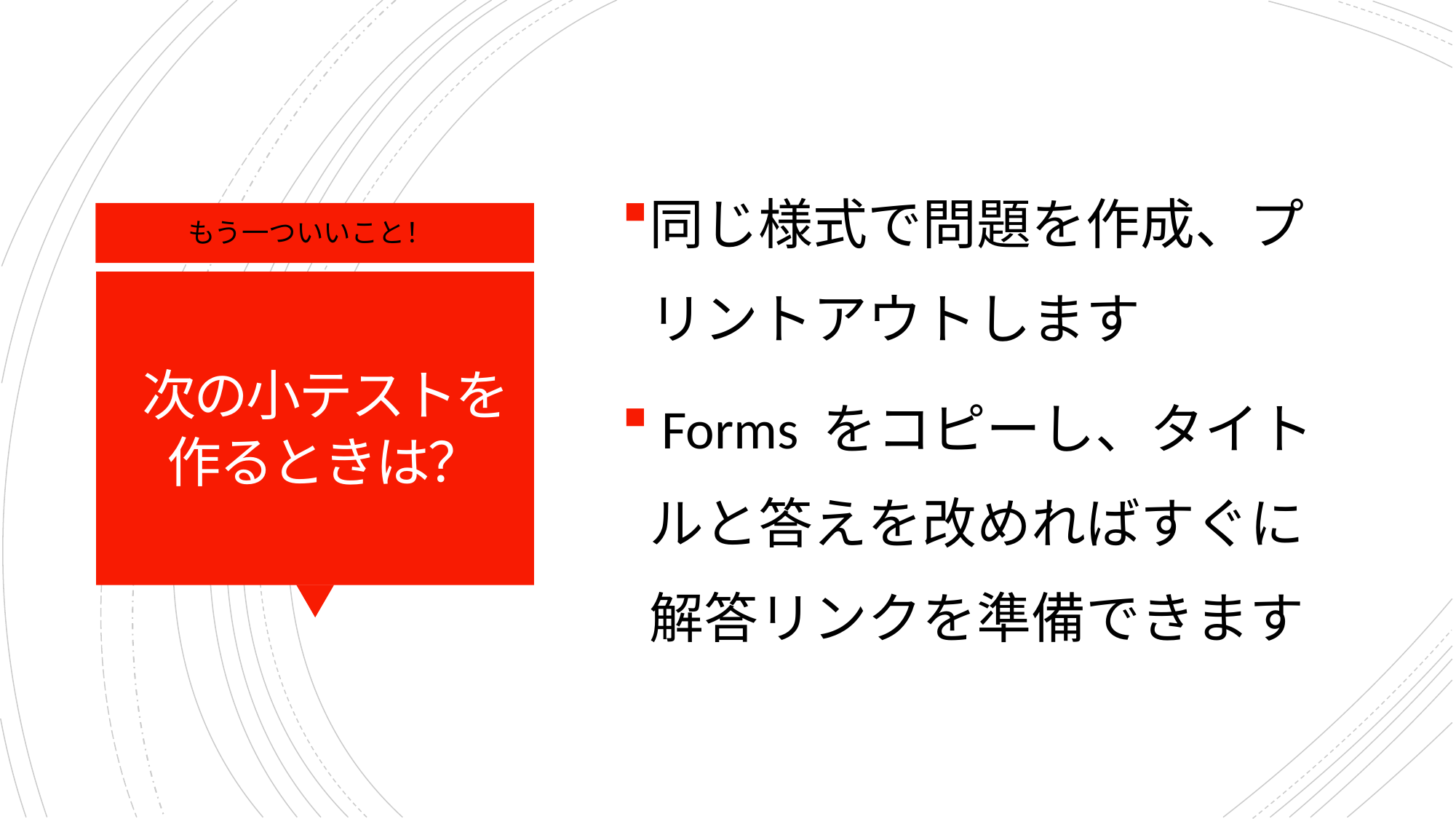

同じ様式で問題を作成、プリントアウトします
 Forms をコピーし、タイトルと答えを改めればすぐに解答リンクを準備できます
もう一ついいこと！
# 次の小テストを作るときは？